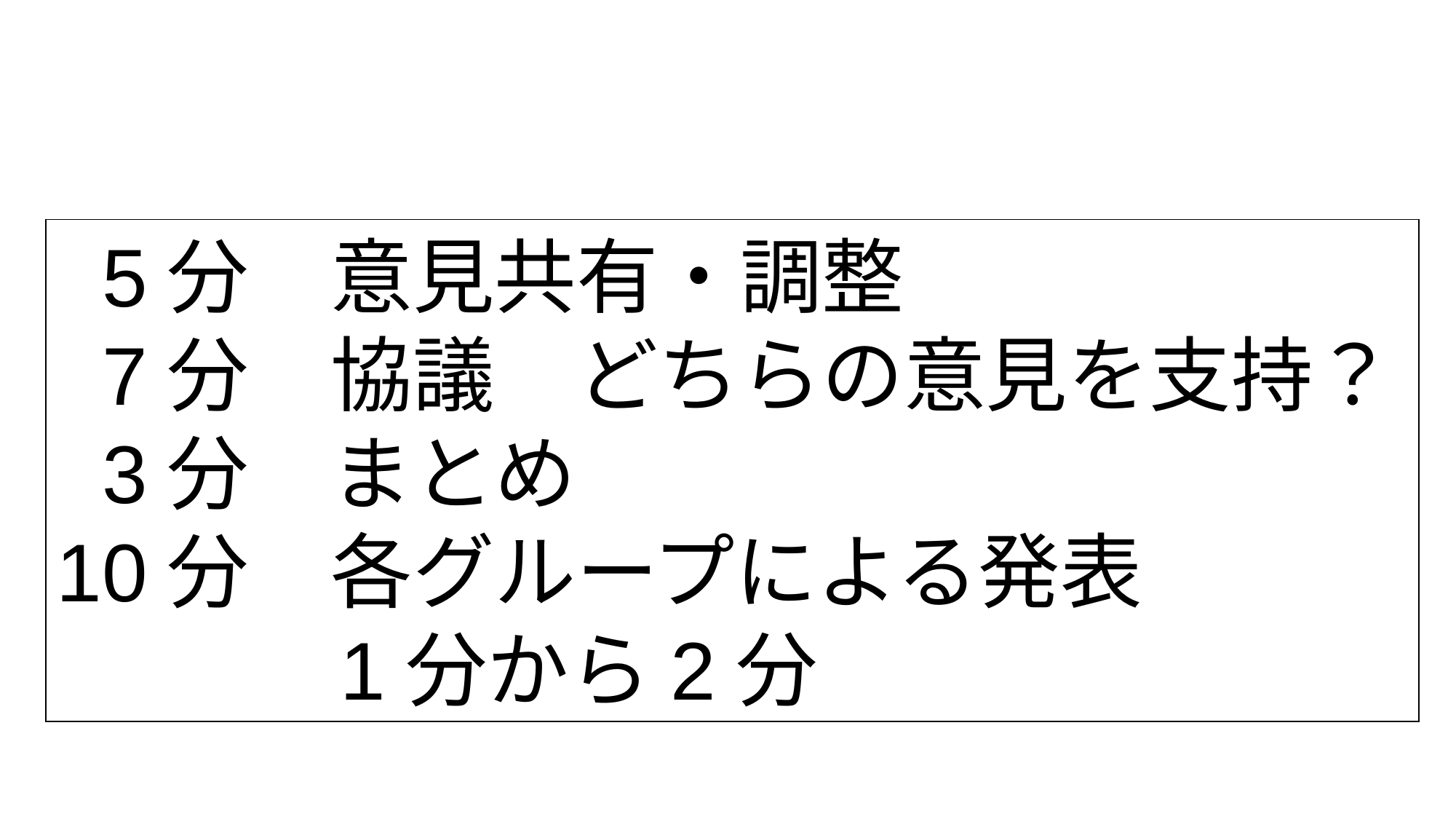

5分　意見共有・調整
  7分　協議　どちらの意見を支持？
  3分　まとめ
10分　各グループによる発表
　 　　1分から2分